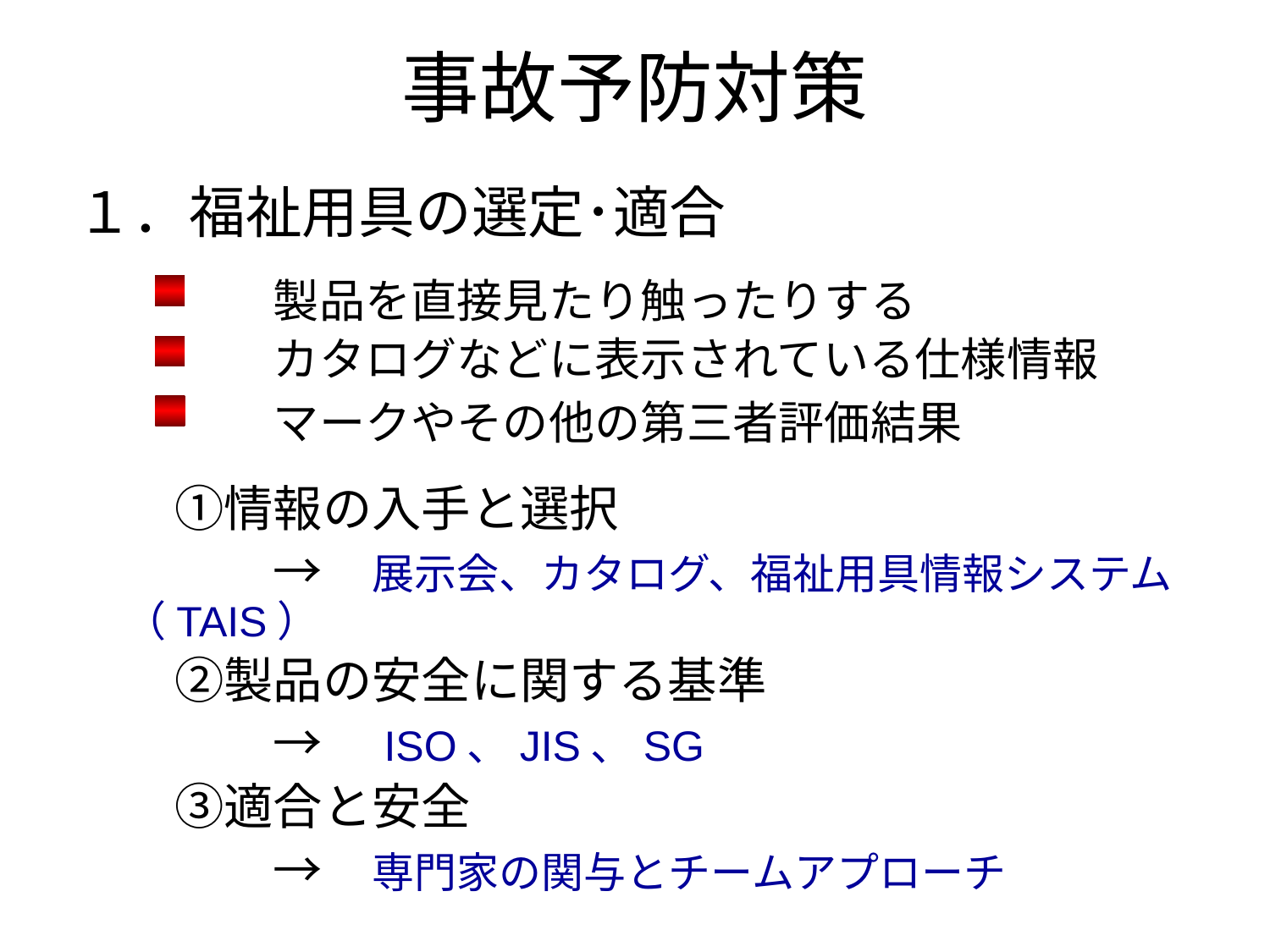

# 事故予防対策
１．福祉用具の選定･適合

　　　　製品を直接見たり触ったりする
　　　　カタログなどに表示されている仕様情報
　　　　マークやその他の第三者評価結果
　　①情報の入手と選択
　　　　→　展示会、カタログ、福祉用具情報システム（TAIS）
　　②製品の安全に関する基準
　　　　→　ISO、JIS、SG
　　③適合と安全
　　　　→　専門家の関与とチームアプローチ